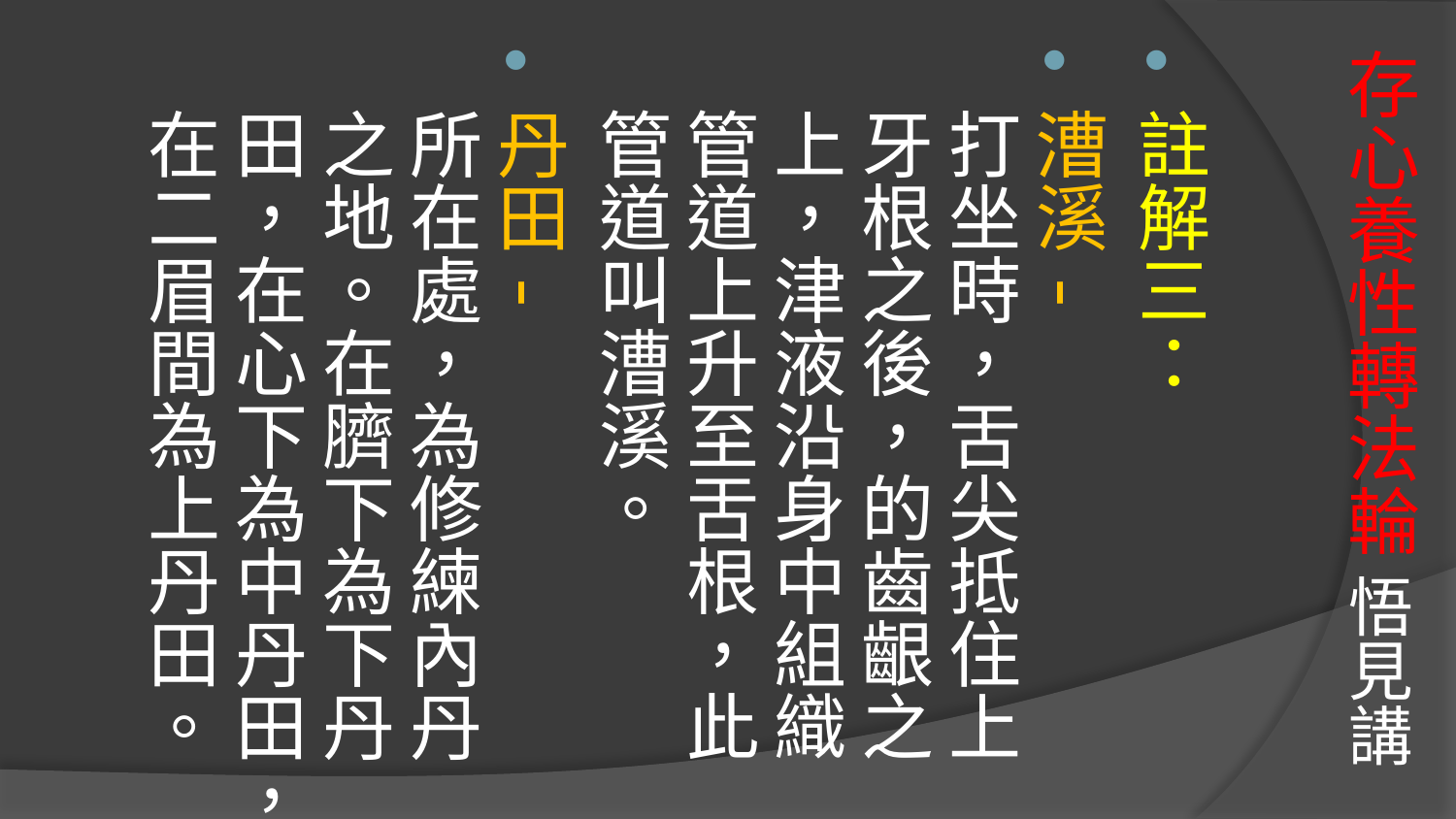

# 存心養性轉法輪 悟見講
註解三：
漕溪-
打坐時，舌尖抵住上牙根之後，的齒齦之上，津液沿身中組織管道上升至舌根，此管道叫漕溪。
丹田-
所在處，為修練內丹之地。在臍下為下丹田，在心下為中丹田，在二眉間為上丹田。